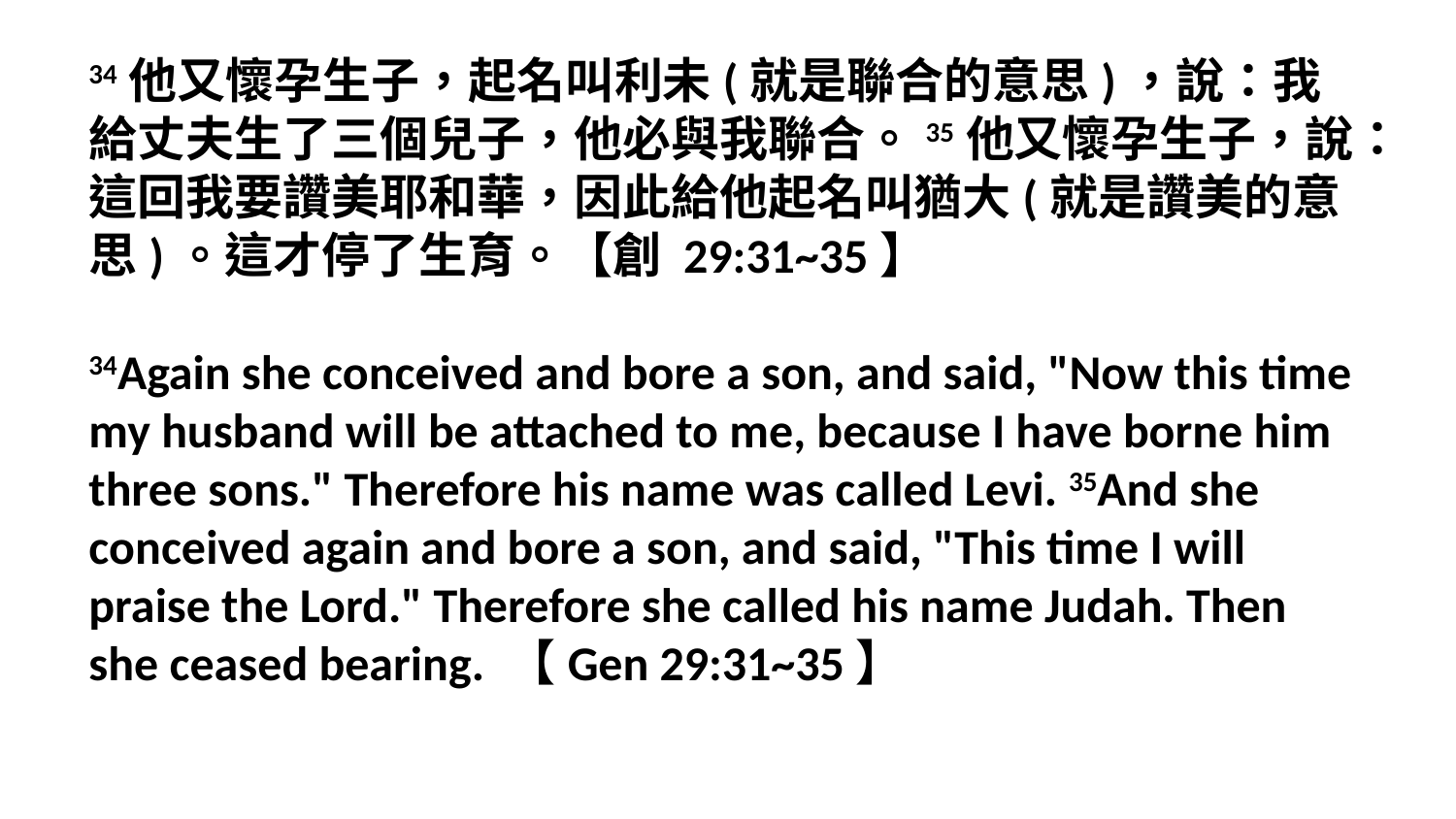

34他又懷孕生子，起名叫利未(就是聯合的意思)，說：我給丈夫生了三個兒子，他必與我聯合。35他又懷孕生子，說：這回我要讚美耶和華，因此給他起名叫猶大(就是讚美的意思)。這才停了生育。【創 29:31~35】

34Again she conceived and bore a son, and said, "Now this time my husband will be attached to me, because I have borne him three sons." Therefore his name was called Levi. 35And she conceived again and bore a son, and said, "This time I will praise the Lord." Therefore she called his name Judah. Then she ceased bearing. 【Gen 29:31~35】